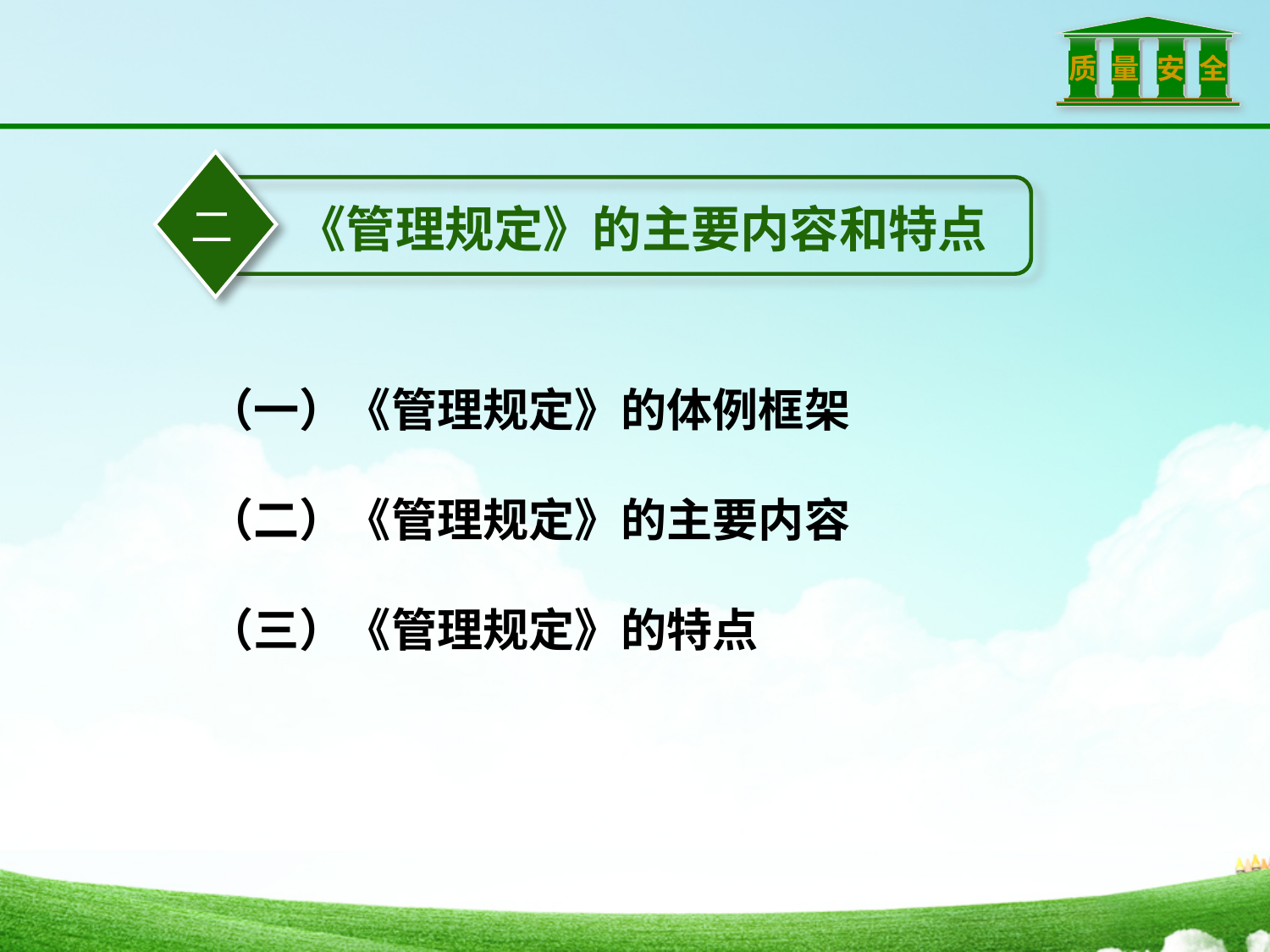

《管理规定》的主要内容和特点
二
（一）《管理规定》的体例框架

（二）《管理规定》的主要内容

（三）《管理规定》的特点